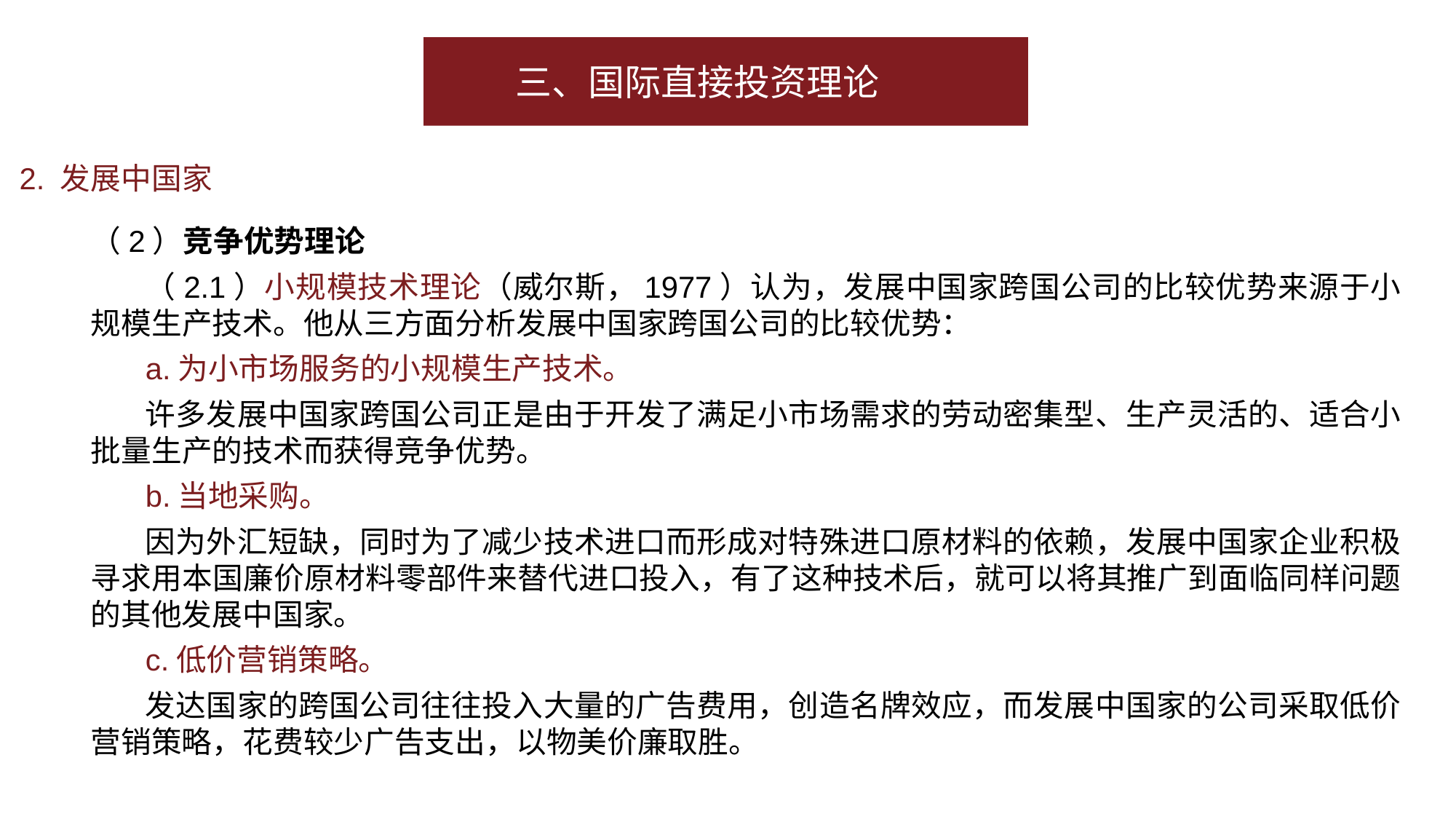

三、国际直接投资理论
2. 发展中国家
（2）竞争优势理论
（2.1）小规模技术理论（威尔斯，1977）认为，发展中国家跨国公司的比较优势来源于小规模生产技术。他从三方面分析发展中国家跨国公司的比较优势：
a.为小市场服务的小规模生产技术。
许多发展中国家跨国公司正是由于开发了满足小市场需求的劳动密集型、生产灵活的、适合小批量生产的技术而获得竞争优势。
b.当地采购。
因为外汇短缺，同时为了减少技术进口而形成对特殊进口原材料的依赖，发展中国家企业积极寻求用本国廉价原材料零部件来替代进口投入，有了这种技术后，就可以将其推广到面临同样问题的其他发展中国家。
c.低价营销策略。
发达国家的跨国公司往往投入大量的广告费用，创造名牌效应，而发展中国家的公司采取低价营销策略，花费较少广告支出，以物美价廉取胜。